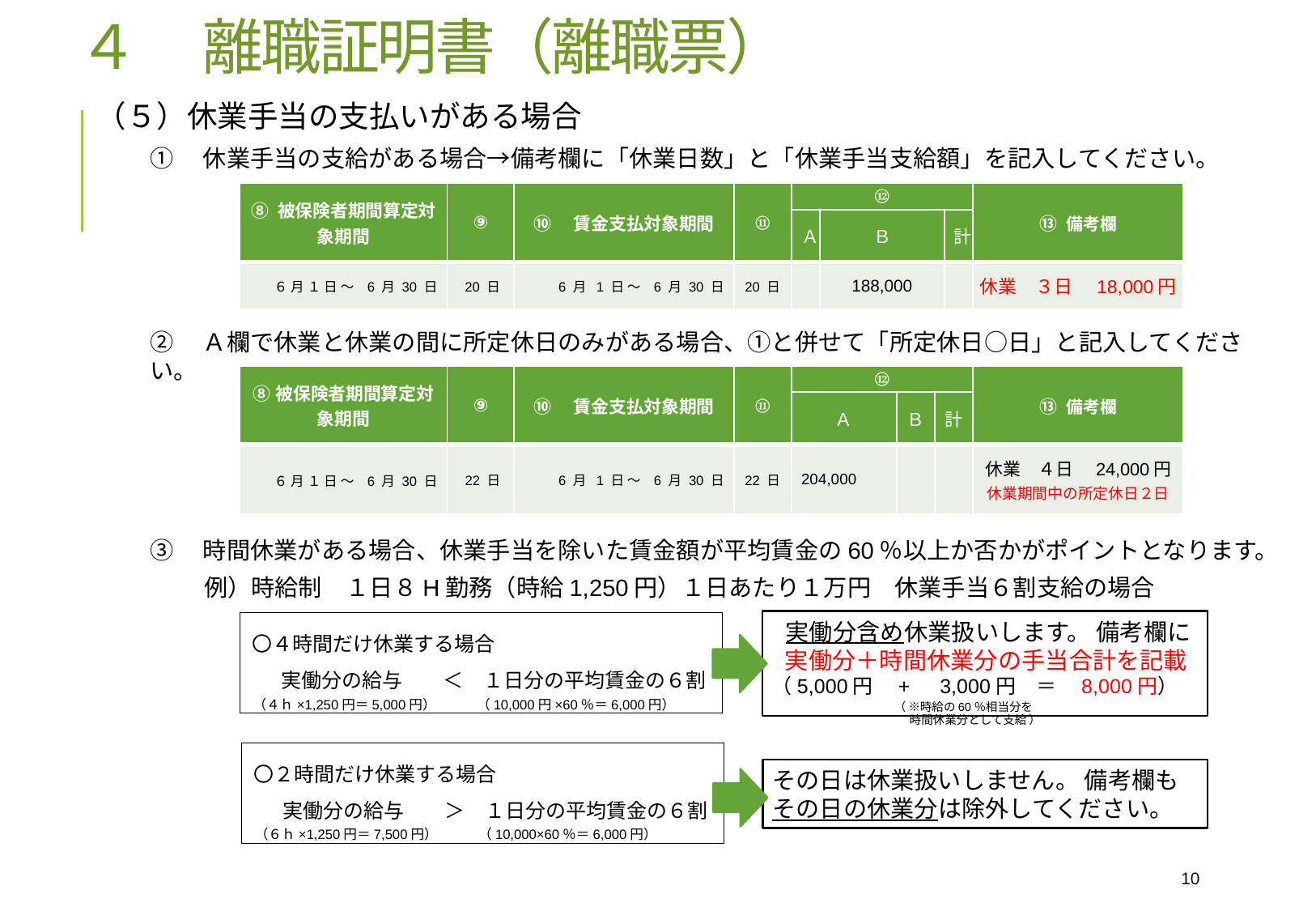

４　離職証明書（離職票）
（５）休業手当の支払いがある場合
①　休業手当の支給がある場合→備考欄に「休業日数」と「休業手当支給額」を記入してください。

| ⑧ 被保険者期間算定対象期間 | ⑨ | ⑩　賃金支払対象期間 | ⑪ | ⑫ |  |  | ⑬ 備考欄 |
| --- | --- | --- | --- | --- | --- | --- | --- |
|  |  |  |  | Ａ | Ｂ | 計 |  |
| ６ 月 １ 日 ～ 6 月 30 日 | 20 日 | 6 月 1 日 ～ 6 月 30 日 | 20 日 |  | 188,000 |  | 休業　３日　18,000円 |
②　Ａ欄で休業と休業の間に所定休日のみがある場合、①と併せて「所定休日○日」と記入してください。
| ⑧被保険者期間算定対象期間 | ⑨ | ⑩　賃金支払対象期間 | ⑪ | ⑫ |  |  | ⑬ 備考欄 |
| --- | --- | --- | --- | --- | --- | --- | --- |
|  |  |  |  | Ａ | Ｂ | 計 |  |
| ６ 月 １ 日 ～ 6 月 30 日 | 22 日 | 6 月 1 日 ～ 6 月 30 日 | 22 日 | 204,000 |  |  | 休業　４日　24,000円 休業期間中の所定休日２日 |
③　時間休業がある場合、休業手当を除いた賃金額が平均賃金の60％以上か否かがポイントとなります。
 例）時給制　１日８H勤務（時給1,250円）１日あたり１万円　休業手当６割支給の場合
  実働分含め休業扱いします。 備考欄に
  実働分＋時間休業分の手当合計を記載
（5,000円　+　3,000円　＝　8,000円）

〇４時間だけ休業する場合
 　実働分の給与　　＜　１日分の平均賃金の６割

（ ※時給の60％相当分を
　　時間休業分として支給 ）
（４ｈ×1,250円＝5,000円）　　　（10,000円×60％＝6,000円）
その日は休業扱いしません。 備考欄も
その日の休業分は除外してください。
〇２時間だけ休業する場合
 　実働分の給与　　＞　１日分の平均賃金の６割

（６ｈ×1,250円＝7,500円）　　　（10,000×60％＝6,000円）

10